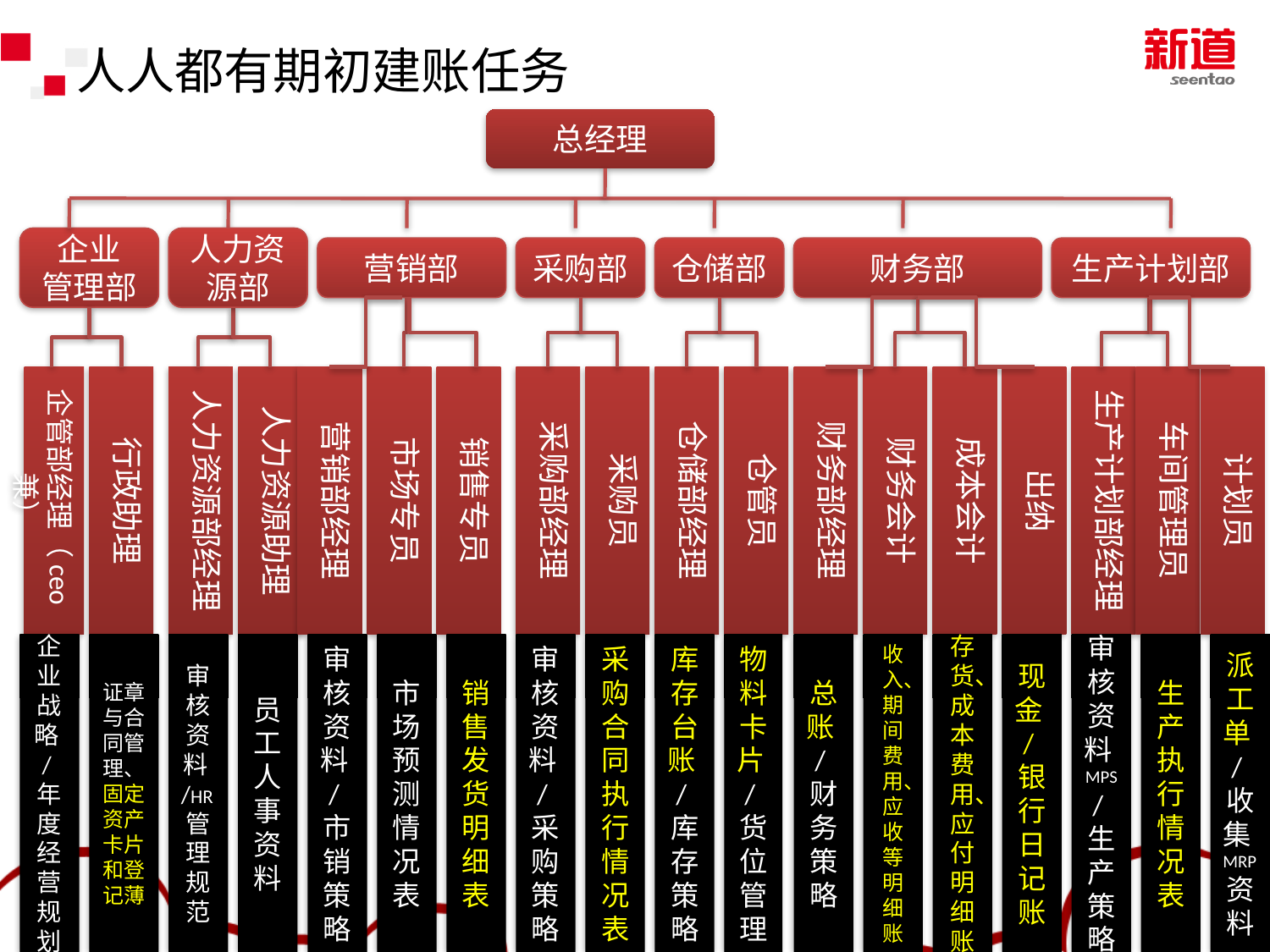

# 人人都有期初建账任务
总经理
企业
管理部
人力资源部
仓储部
财务部
生产计划部
营销部
采购部
营销部经理
市场专员
销售专员
采购部经理
采购员
仓储部经理
仓管员
生产计划部经理
车间管理员
计划员
财务部经理
财务会计
成本会计
出纳
行政助理
企管部经理（ceo兼）
人力资源部经理
人力资源助理
企业战略/年度经营规划
证章与合同管理、
固定资产卡片和登记薄
审核资料/HR管理规范
员工人事资料
审核资料/市销策略
市场预测情况表
销售发货明细表
审核资料/采购策略
采购合同执行情况表
库存台账/库存策略
物料卡片/货位管理
总账/财务策略
收入、期间费用、应收等明细账
存货、成本费用、应付明细账
现金/银行日记账
审核资料MPS/生产策略
生产执行情况表
派工单/收集MRP资料